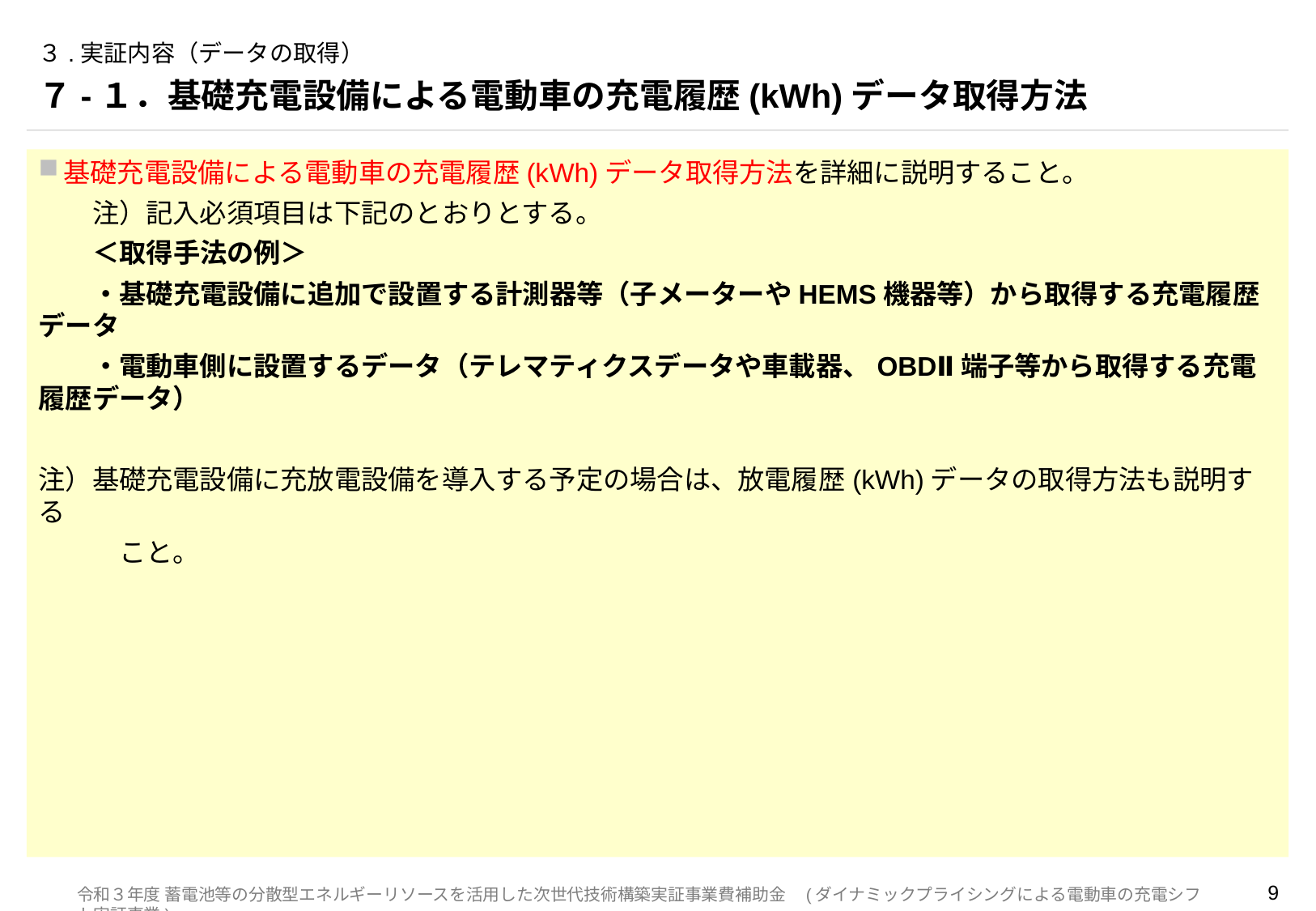

# ３.実証内容（データの取得）
７-１．基礎充電設備による電動車の充電履歴(kWh)データ取得方法
基礎充電設備による電動車の充電履歴(kWh)データ取得方法を詳細に説明すること。
　　注）記入必須項目は下記のとおりとする。
　　＜取得手法の例＞
　　・基礎充電設備に追加で設置する計測器等（子メーターやHEMS機器等）から取得する充電履歴データ
　　・電動車側に設置するデータ（テレマティクスデータや車載器、OBDⅡ端子等から取得する充電履歴データ）

注）基礎充電設備に充放電設備を導入する予定の場合は、放電履歴(kWh)データの取得方法も説明する
　　　こと。